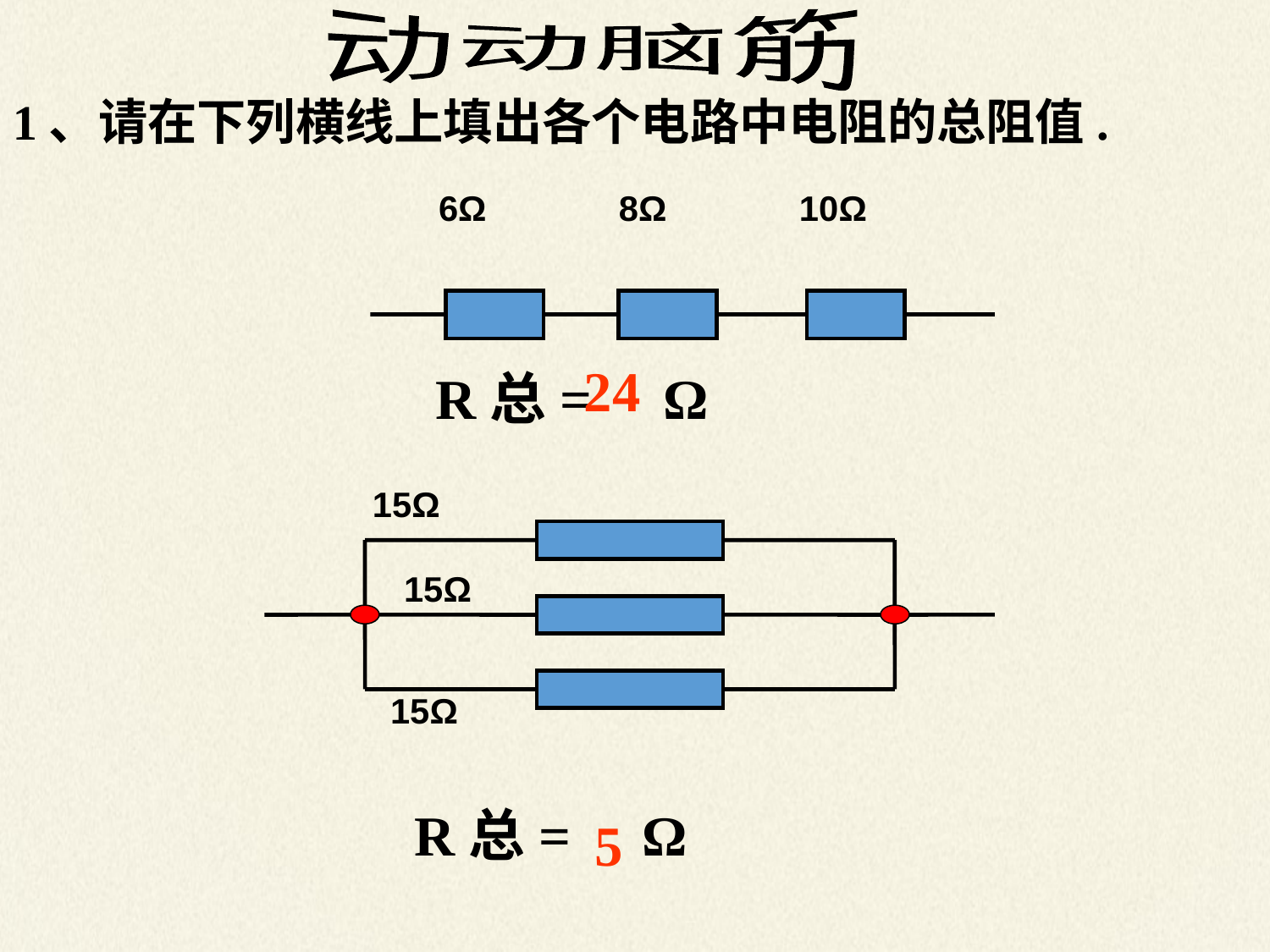

动动脑筋
1、请在下列横线上填出各个电路中电阻的总阻值.
6Ω
8Ω
10Ω

24
R总=     Ω
15Ω

15Ω
15Ω
R总=     Ω
5